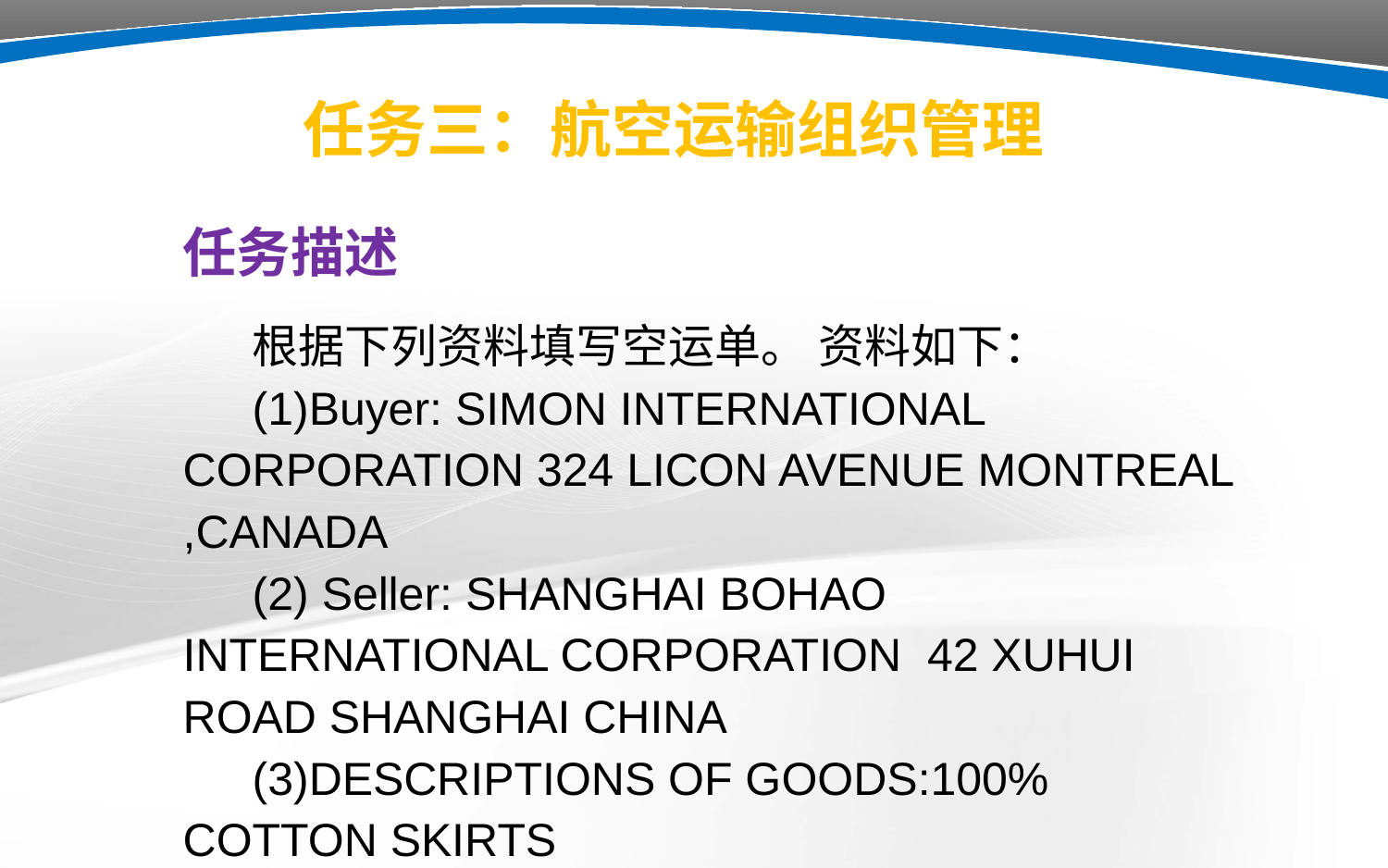

任务三：航空运输组织管理
任务描述
根据下列资料填写空运单。 资料如下：
(1)Buyer: SIMON INTERNATIONAL CORPORATION 324 LICON AVENUE MONTREAL ,CANADA
(2) Seller: SHANGHAI BOHAO INTERNATIONAL CORPORATION  42 XUHUI ROAD SHANGHAI CHINA
(3)DESCRIPTIONS OF GOODS:100% COTTON SKIRTS
(4)QUANTITY: 12 00 PCS USD 10.20/PC
CPT MONTREAL